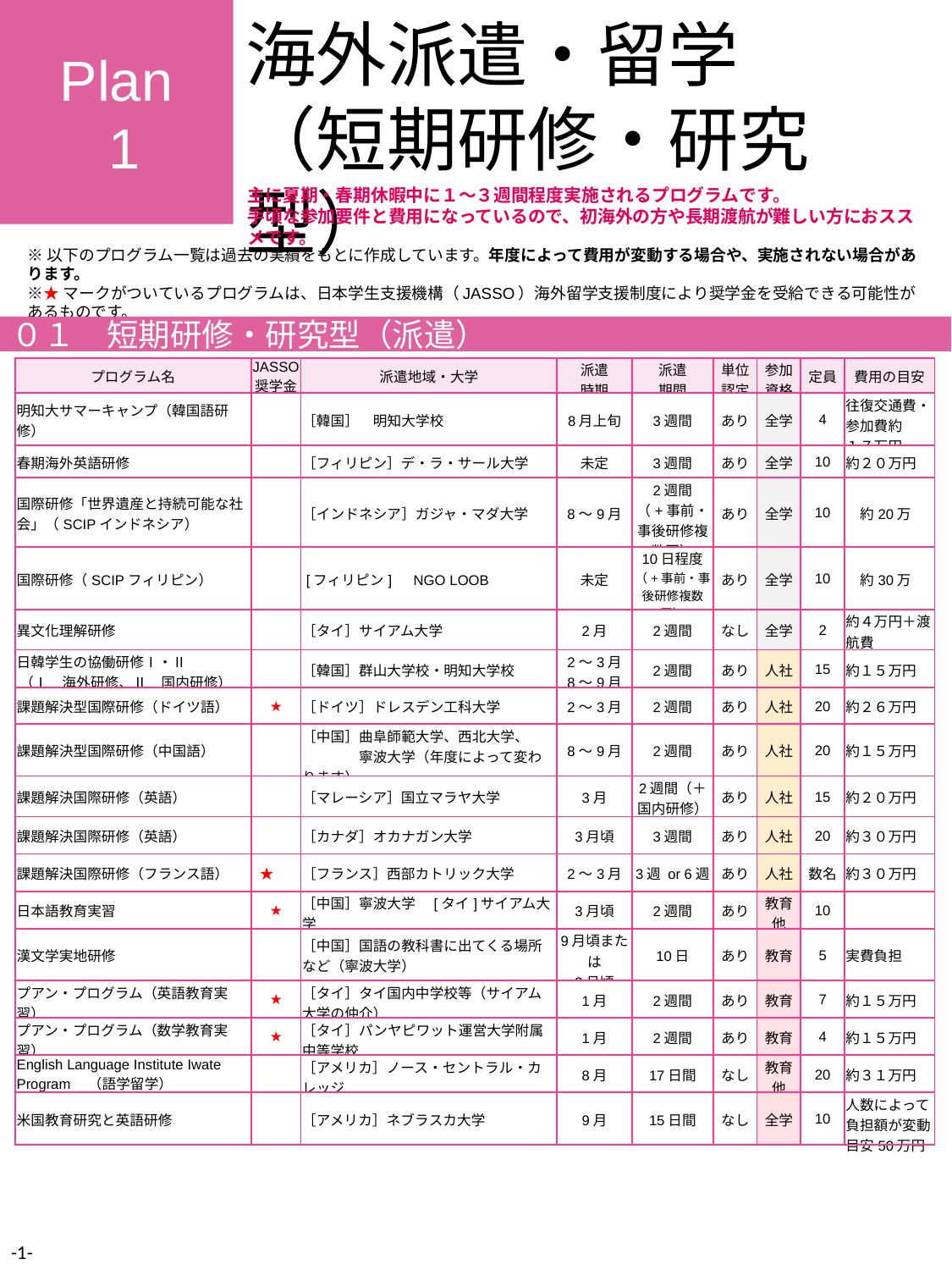

Plan
 1
海外派遣・留学
（短期研修・研究型）
主に夏期・春期休暇中に１～３週間程度実施されるプログラムです。
手頃な参加要件と費用になっているので、初海外の方や長期渡航が難しい方におススメです。
※以下のプログラム一覧は過去の実績をもとに作成しています。年度によって費用が変動する場合や、実施されない場合があります。
※★マークがついているプログラムは、日本学生支援機構（JASSO）海外留学支援制度により奨学金を受給できる可能性があるものです。
　（ただし、支給条件及び人数制限があります。）
０１　短期研修・研究型（派遣）
| プログラム名 | JASSO 奨学金 | 派遣地域・大学 | 派遣 時期 | 派遣 期間 | 単位 認定 | 参加 資格 | 定員 | 費用の目安 |
| --- | --- | --- | --- | --- | --- | --- | --- | --- |
| 明知大サマーキャンプ（韓国語研修） |  | ［韓国］　明知大学校 | 8月上旬 | 3週間 | あり | 全学 | 4 | 往復交通費・参加費約　　１７万円 |
| 春期海外英語研修 |  | ［フィリピン］デ・ラ・サール大学 | 未定 | 3週間 | あり | 全学 | 10 | 約２０万円 |
| 国際研修「世界遺産と持続可能な社会」（SCIPインドネシア） |  | ［インドネシア］ガジャ・マダ大学 | 8～9月 | 2週間 （+事前・事後研修複数回） | あり | 全学 | 10 | 約20万 |
| 国際研修（SCIPフィリピン） |  | [フィリピン]　NGO LOOB | 未定 | 10日程度（+事前・事後研修複数回） | あり | 全学 | 10 | 約30万 |
| 異文化理解研修 |  | ［タイ］サイアム大学 | 2月 | 2週間 | なし | 全学 | 2 | 約４万円＋渡航費 |
| 日韓学生の協働研修Ⅰ・Ⅱ （Ⅰ　海外研修、Ⅱ　国内研修） |  | ［韓国］群山大学校・明知大学校 | 2～3月 8～9月 | 2週間 | あり | 人社 | 15 | 約１５万円 |
| 課題解決型国際研修（ドイツ語） | ★ | ［ドイツ］ドレスデン工科大学 | 2～3月 | 2週間 | あり | 人社 | 20 | 約２６万円 |
| 課題解決型国際研修（中国語） |  | ［中国］曲阜師範大学、西北大学、 　　　　寧波大学（年度によって変わります） | 8～9月 | 2週間 | あり | 人社 | 20 | 約１５万円 |
| 課題解決国際研修（英語） |  | ［マレーシア］国立マラヤ大学 | 3月 | 2週間（＋国内研修） | あり | 人社 | 15 | 約２０万円 |
| 課題解決国際研修（英語） |  | ［カナダ］オカナガン大学 | 3月頃 | 3週間 | あり | 人社 | 20 | 約３０万円 |
| 課題解決国際研修（フランス語） | ★ | ［フランス］西部カトリック大学 | 2～3月 | 3週 or 6週 | あり | 人社 | 数名 | 約３０万円 |
| 日本語教育実習 | ★ | ［中国］寧波大学　[タイ]サイアム大学 | 3月頃 | 2週間 | あり | 教育他 | 10 |  |
| 漢文学実地研修 |  | ［中国］国語の教科書に出てくる場所など（寧波大学） | 9月頃または 3月頃 | 10日 | あり | 教育 | 5 | 実費負担 |
| プアン・プログラム（英語教育実習） | ★ | ［タイ］タイ国内中学校等（サイアム大学の仲介） | 1月 | 2週間 | あり | 教育 | 7 | 約１５万円 |
| プアン・プログラム（数学教育実習） | ★ | ［タイ］パンヤピワット運営大学附属中等学校 | 1月 | 2週間 | あり | 教育 | 4 | 約１５万円 |
| English Language Institute Iwate Program　（語学留学） |  | ［アメリカ］ノース・セントラル・カレッジ | 8月 | 17日間 | なし | 教育他 | 20 | 約３１万円 |
| 米国教育研究と英語研修 |  | ［アメリカ］ネブラスカ大学 | 9月 | 15日間 | なし | 全学 | 10 | 人数によって 負担額が変動 目安50万円 |
-1-